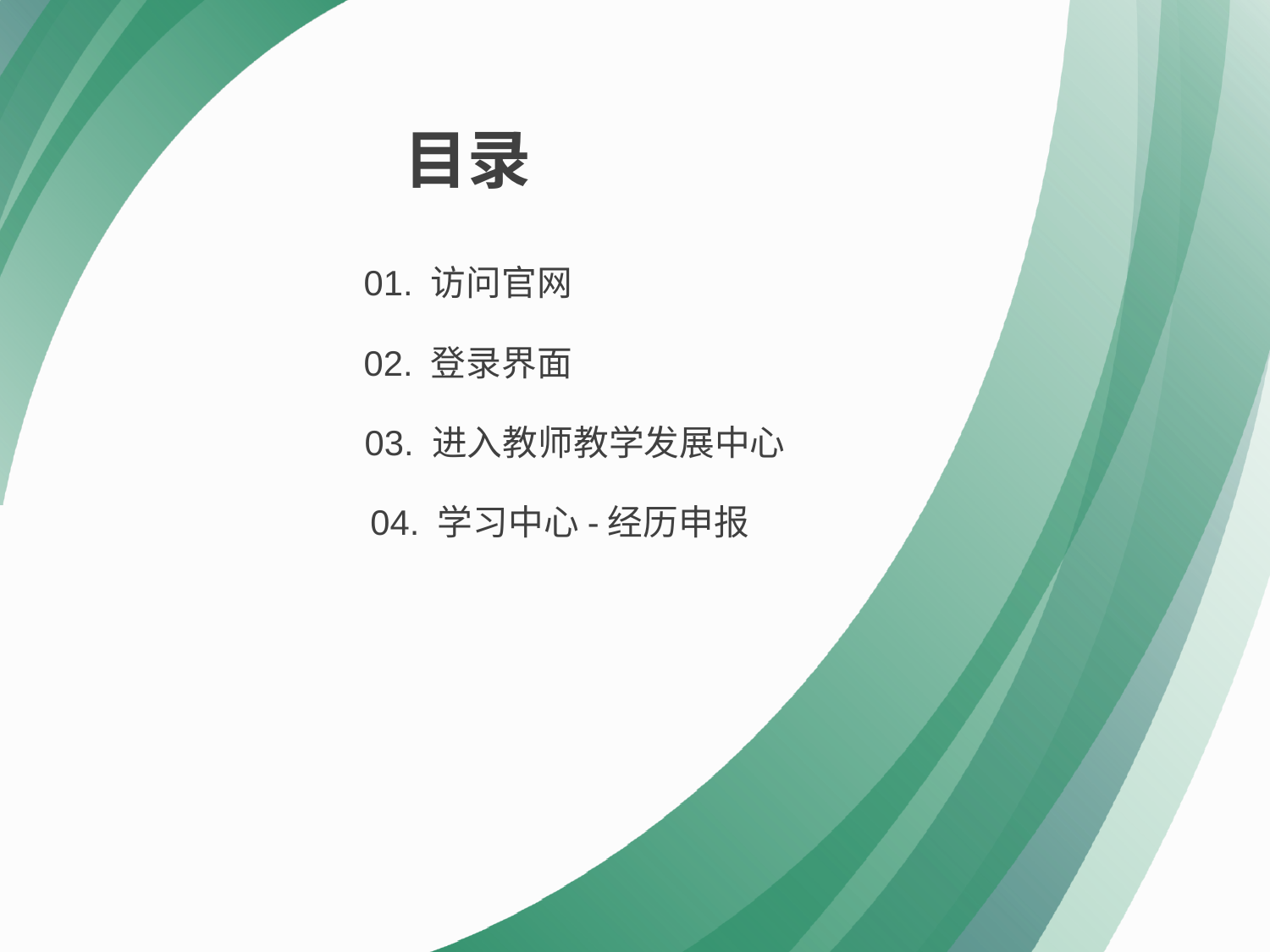

目录
01. 访问官网
02. 登录界面
03. 进入教师教学发展中心
04. 学习中心-经历申报